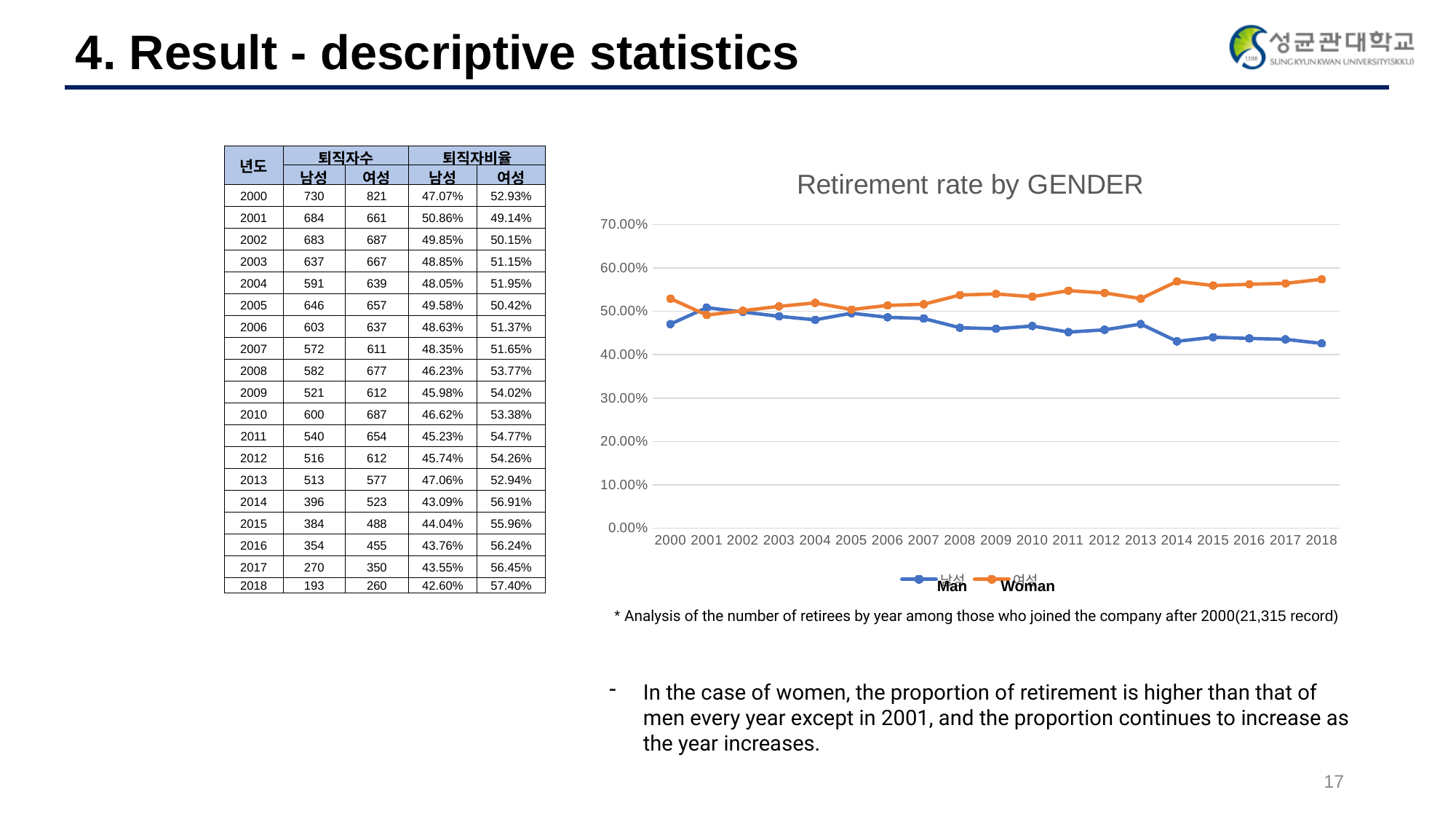

4. Result - descriptive statistics
| 년도 | 퇴직자수 |  | 퇴직자비율 |  |
| --- | --- | --- | --- | --- |
|  | 남성 | 여성 | 남성 | 여성 |
| 2000 | 730 | 821 | 47.07% | 52.93% |
| 2001 | 684 | 661 | 50.86% | 49.14% |
| 2002 | 683 | 687 | 49.85% | 50.15% |
| 2003 | 637 | 667 | 48.85% | 51.15% |
| 2004 | 591 | 639 | 48.05% | 51.95% |
| 2005 | 646 | 657 | 49.58% | 50.42% |
| 2006 | 603 | 637 | 48.63% | 51.37% |
| 2007 | 572 | 611 | 48.35% | 51.65% |
| 2008 | 582 | 677 | 46.23% | 53.77% |
| 2009 | 521 | 612 | 45.98% | 54.02% |
| 2010 | 600 | 687 | 46.62% | 53.38% |
| 2011 | 540 | 654 | 45.23% | 54.77% |
| 2012 | 516 | 612 | 45.74% | 54.26% |
| 2013 | 513 | 577 | 47.06% | 52.94% |
| 2014 | 396 | 523 | 43.09% | 56.91% |
| 2015 | 384 | 488 | 44.04% | 55.96% |
| 2016 | 354 | 455 | 43.76% | 56.24% |
| 2017 | 270 | 350 | 43.55% | 56.45% |
| 2018 | 193 | 260 | 42.60% | 57.40% |

### Chart: Retirement rate by GENDER

| Category | 남성 | 여성 |
|---|---|---|
| 2000 | 0.4706640876853643 | 0.5293359123146357 |
| 2001 | 0.5085501858736059 | 0.49144981412639405 |
| 2002 | 0.4985401459854015 | 0.5014598540145986 |
| 2003 | 0.48849693251533743 | 0.5115030674846626 |
| 2004 | 0.48048780487804876 | 0.5195121951219512 |
| 2005 | 0.4957789716039908 | 0.5042210283960092 |
| 2006 | 0.48629032258064514 | 0.5137096774193548 |
| 2007 | 0.4835164835164835 | 0.5164835164835165 |
| 2008 | 0.46227164416203337 | 0.5377283558379666 |
| 2009 | 0.45984112974404234 | 0.5401588702559577 |
| 2010 | 0.4662004662004662 | 0.5337995337995338 |
| 2011 | 0.45226130653266333 | 0.5477386934673367 |
| 2012 | 0.4574468085106383 | 0.5425531914893617 |
| 2013 | 0.4706422018348624 | 0.5293577981651376 |
| 2014 | 0.4309031556039173 | 0.5690968443960827 |
| 2015 | 0.44036697247706424 | 0.5596330275229358 |
| 2016 | 0.43757725587144625 | 0.5624227441285538 |
| 2017 | 0.43548387096774194 | 0.5645161290322581 |
| 2018 | 0.4260485651214128 | 0.5739514348785872 |
Man        Woman
* Analysis of the number of retirees by year among those who joined the company after 2000(21,315 record)
In the case of women, the proportion of retirement is higher than that of men every year except in 2001, and the proportion continues to increase as the year increases.
17